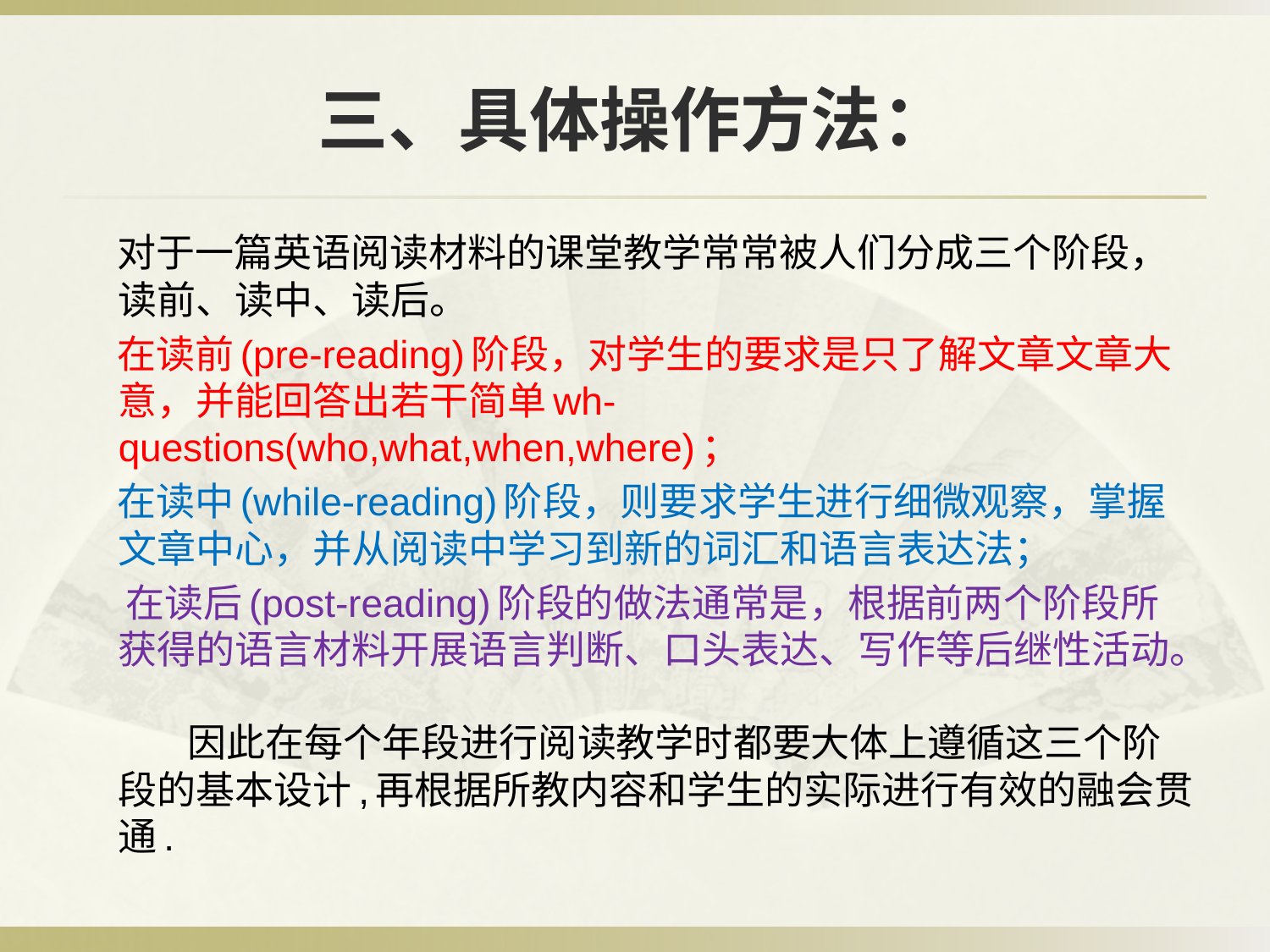

# 三、具体操作方法：
    对于一篇英语阅读材料的课堂教学常常被人们分成三个阶段，读前、读中、读后。
    在读前(pre-reading)阶段，对学生的要求是只了解文章文章大意，并能回答出若干简单wh-questions(who,what,when,where)；
    在读中(while-reading)阶段，则要求学生进行细微观察，掌握文章中心，并从阅读中学习到新的词汇和语言表达法；
     在读后(post-reading)阶段的做法通常是，根据前两个阶段所获得的语言材料开展语言判断、口头表达、写作等后继性活动。
        因此在每个年段进行阅读教学时都要大体上遵循这三个阶段的基本设计,再根据所教内容和学生的实际进行有效的融会贯通.